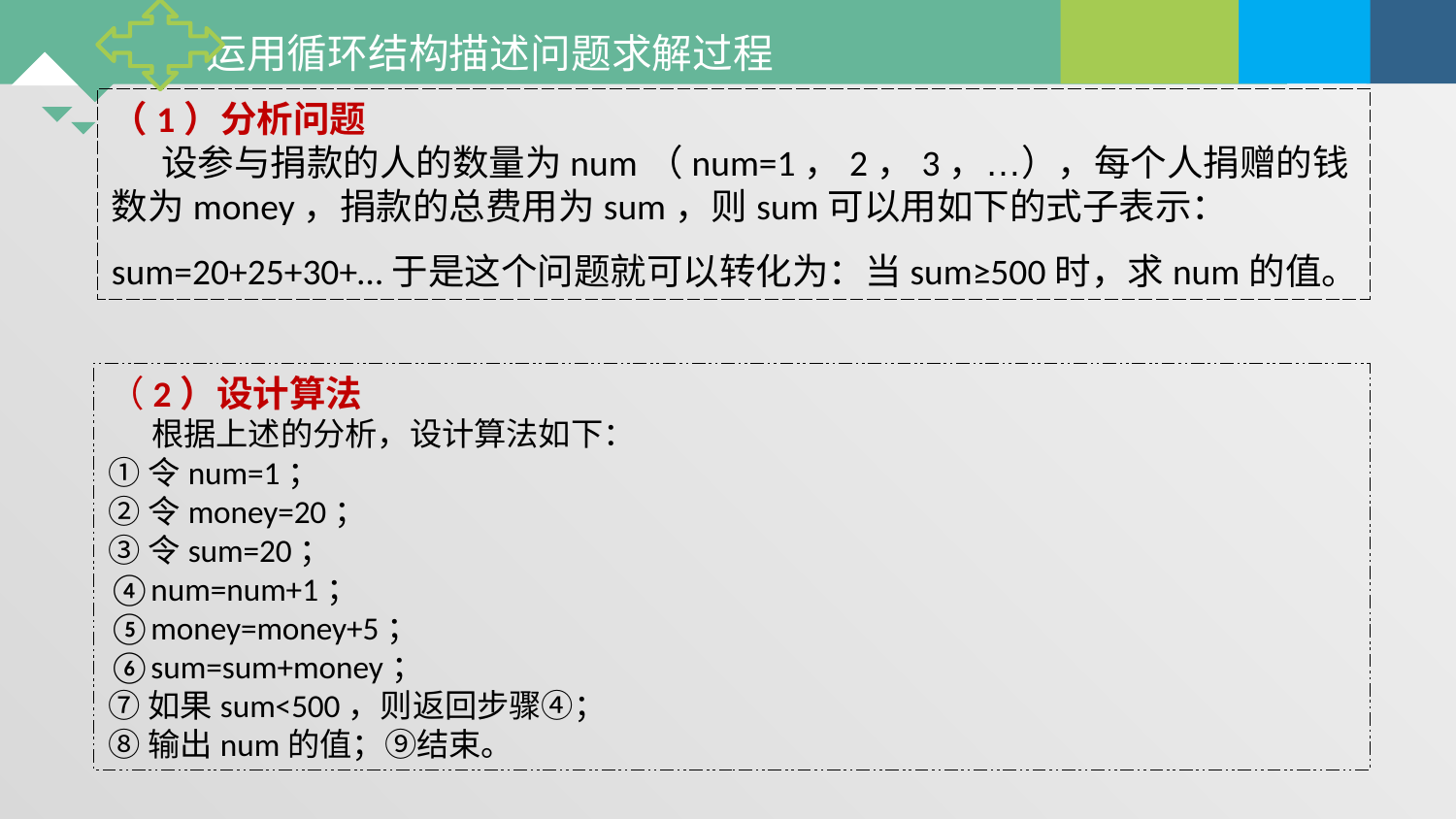

（1）分析问题
    设参与捐款的人的数量为num（num=1，2，3，…），每个人捐赠的钱数为money，捐款的总费用为sum，则sum可以用如下的式子表示：
sum=20+25+30+…于是这个问题就可以转化为：当sum≥500时，求num的值。
（2）设计算法
    根据上述的分析，设计算法如下：
①令num=1；
②令money=20；
③令sum=20；
④num=num+1；
⑤money=money+5；
⑥sum=sum+money；
⑦如果sum<500，则返回步骤④；
⑧输出num的值；⑨结束。